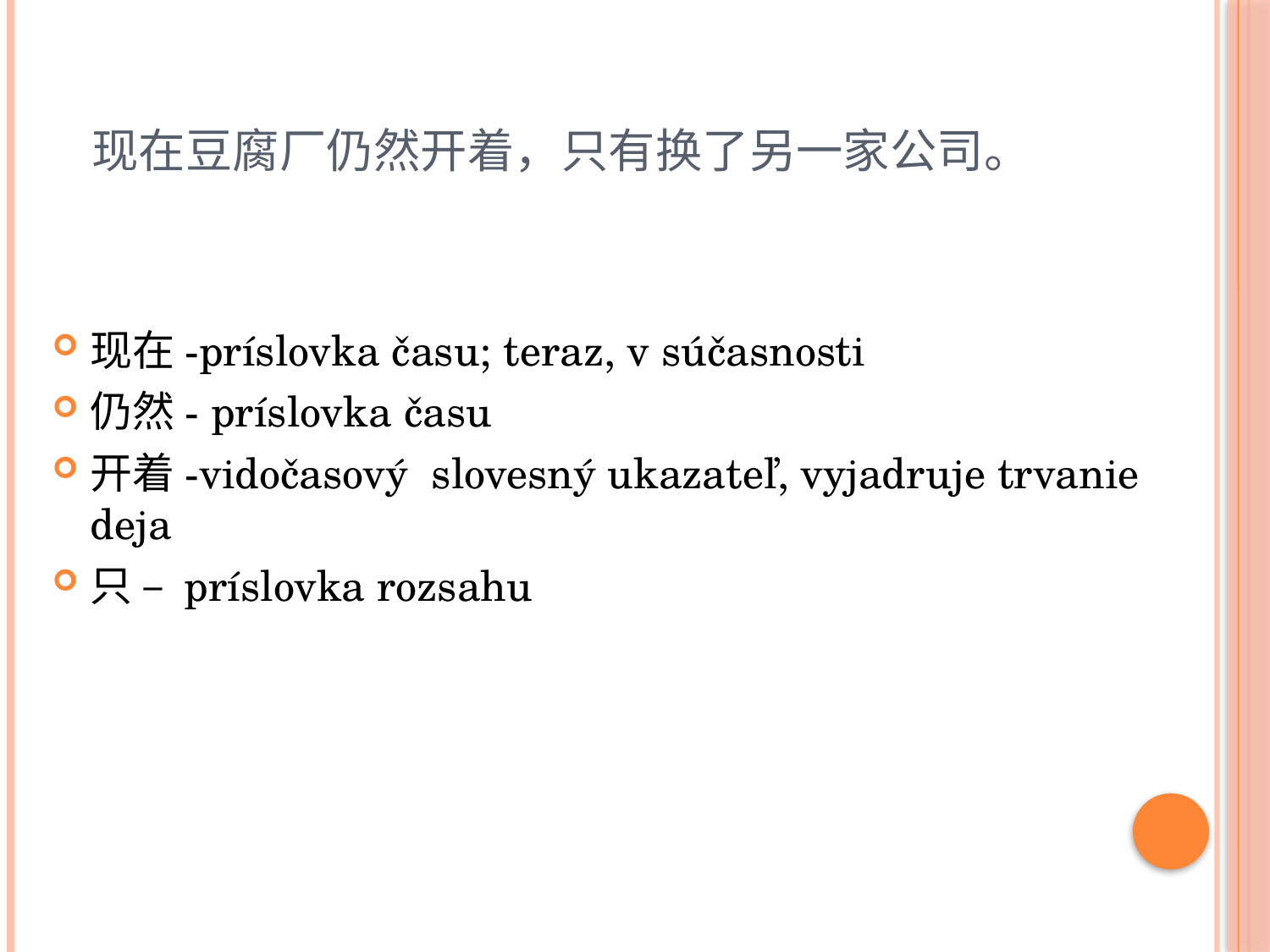

# 现在豆腐厂仍然开着，只有换了另一家公司。
现在-príslovka času; teraz, v súčasnosti
仍然- príslovka času
开着-vidočasový  slovesný ukazateľ, vyjadruje trvanie deja
只 – príslovka rozsahu